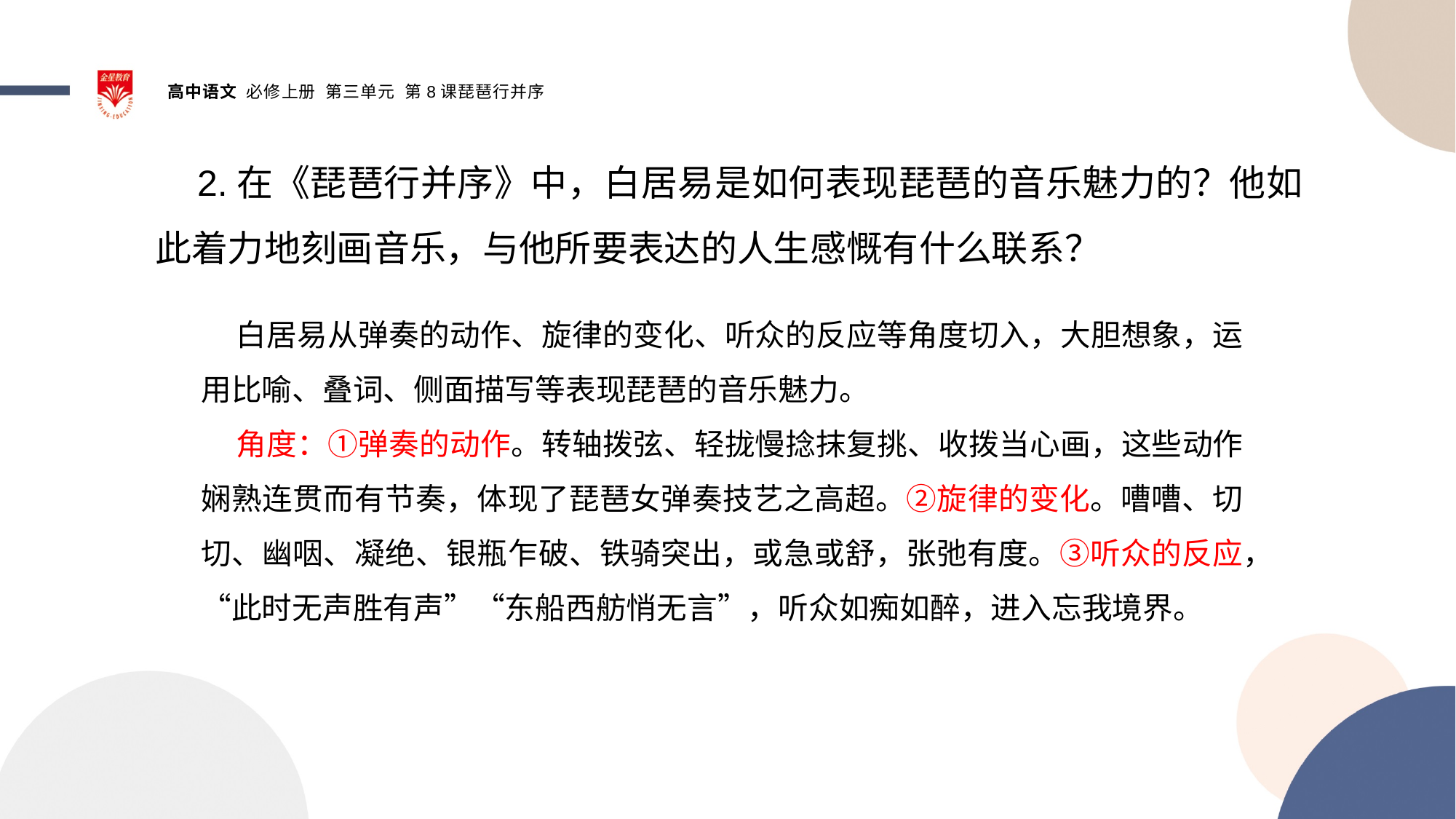

2.在《琵琶行并序》中，白居易是如何表现琵琶的音乐魅力的？他如此着力地刻画音乐，与他所要表达的人生感慨有什么联系？
    白居易从弹奏的动作、旋律的变化、听众的反应等角度切入，大胆想象，运用比喻、叠词、侧面描写等表现琵琶的音乐魅力。
    角度：①弹奏的动作。转轴拨弦、轻拢慢捻抹复挑、收拨当心画，这些动作娴熟连贯而有节奏，体现了琵琶女弹奏技艺之高超。②旋律的变化。嘈嘈、切切、幽咽、凝绝、银瓶乍破、铁骑突出，或急或舒，张弛有度。③听众的反应，“此时无声胜有声”“东船西舫悄无言”，听众如痴如醉，进入忘我境界。